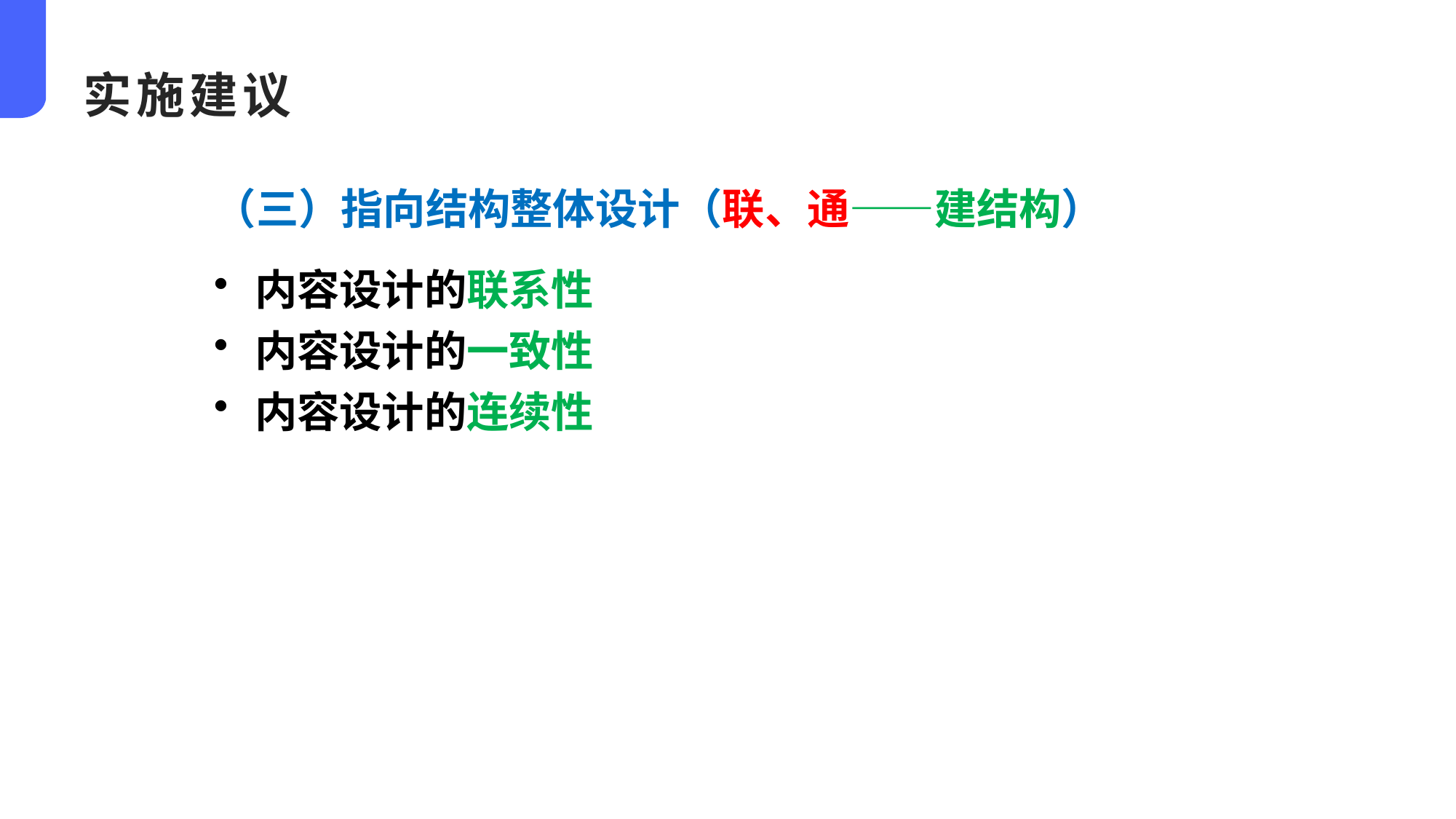

实施建议
（三）指向结构整体设计（联、通——建结构）
内容设计的联系性
内容设计的一致性
内容设计的连续性